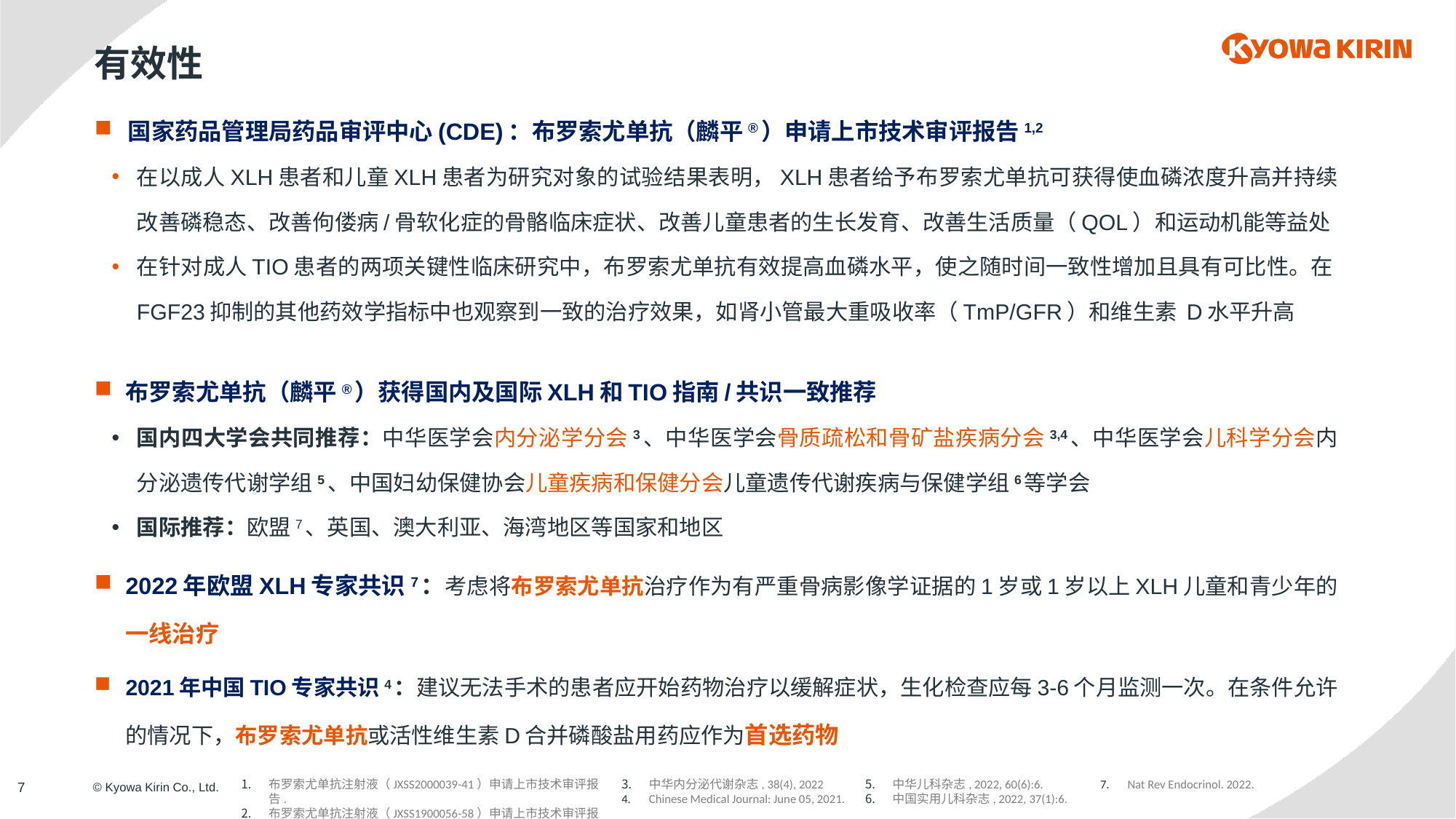

# 有效性
国家药品管理局药品审评中心(CDE)：布罗索尤单抗（麟平®）申请上市技术审评报告1,2
在以成人XLH患者和儿童XLH患者为研究对象的试验结果表明，XLH患者给予布罗索尤单抗可获得使血磷浓度升高并持续改善磷稳态、改善佝偻病/骨软化症的骨骼临床症状、改善儿童患者的生长发育、改善生活质量（QOL）和运动机能等益处
在针对成人TIO患者的两项关键性临床研究中，布罗索尤单抗有效提高血磷水平，使之随时间一致性增加且具有可比性。在FGF23抑制的其他药效学指标中也观察到一致的治疗效果，如肾小管最大重吸收率（TmP/GFR）和维生素 D水平升高

布罗索尤单抗（麟平®）获得国内及国际XLH和TIO指南/共识一致推荐
国内四大学会共同推荐：中华医学会内分泌学分会3、中华医学会骨质疏松和骨矿盐疾病分会3,4、中华医学会儿科学分会内分泌遗传代谢学组5、中国妇幼保健协会儿童疾病和保健分会儿童遗传代谢疾病与保健学组6等学会
国际推荐：欧盟7、英国、澳大利亚、海湾地区等国家和地区

2022年欧盟XLH专家共识7：考虑将布罗索尤单抗治疗作为有严重骨病影像学证据的1岁或1岁以上XLH儿童和青少年的一线治疗

2021年中国TIO专家共识4：建议无法手术的患者应开始药物治疗以缓解症状，生化检查应每3-6个月监测一次。在条件允许的情况下，布罗索尤单抗或活性维生素D合并磷酸盐用药应作为首选药物
布罗索尤单抗注射液（JXSS2000039-41）申请上市技术审评报告.
布罗索尤单抗注射液（JXSS1900056-58）申请上市技术审评报告.
中华内分泌代谢杂志, 38(4), 2022
Chinese Medical Journal: June 05, 2021.
中华儿科杂志, 2022, 60(6):6.
中国实用儿科杂志, 2022, 37(1):6.
Nat Rev Endocrinol. 2022.